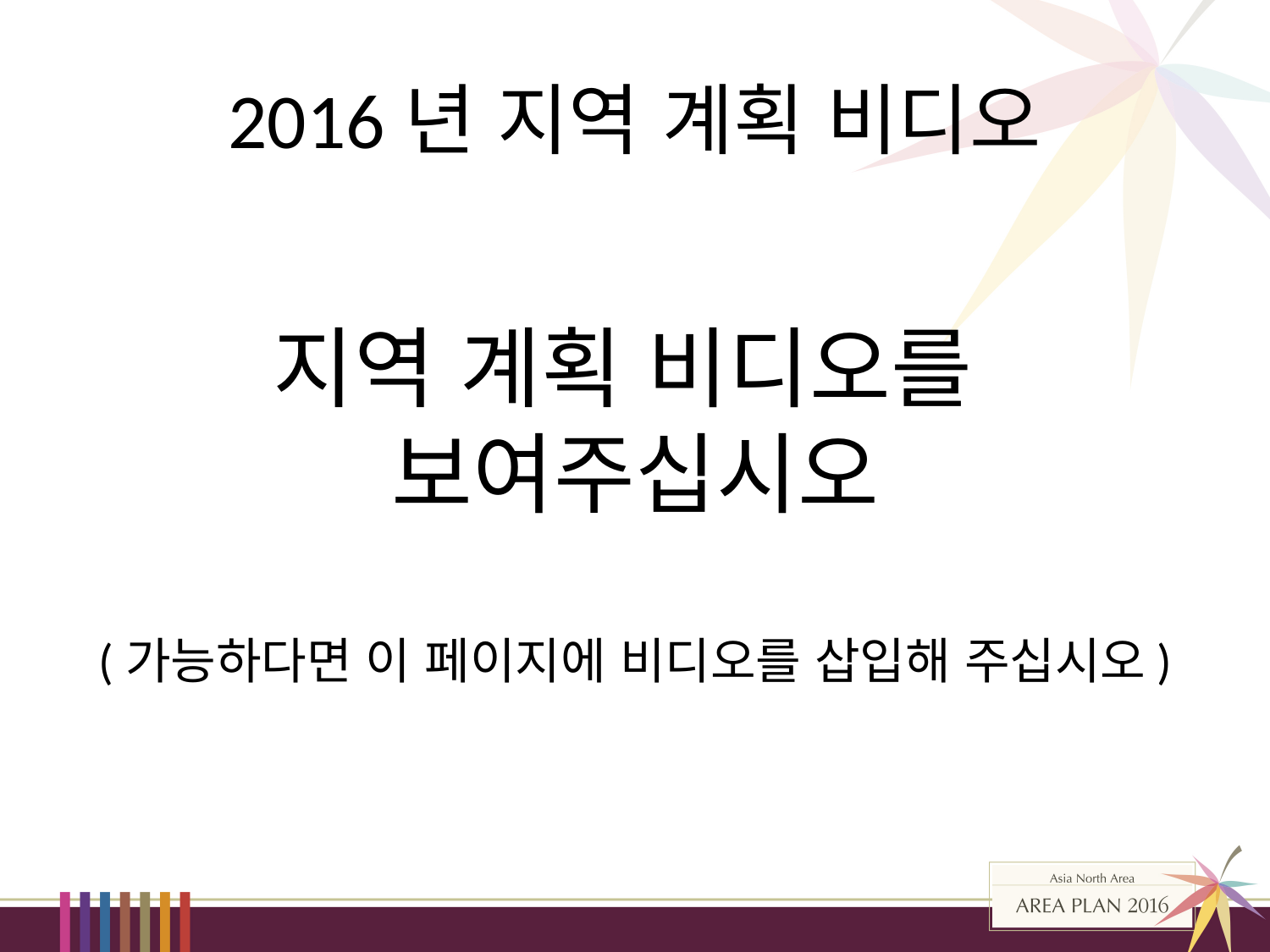

# 2016년 지역 계획 비디오
지역 계획 비디오를
보여주십시오

(가능하다면 이 페이지에 비디오를 삽입해 주십시오)